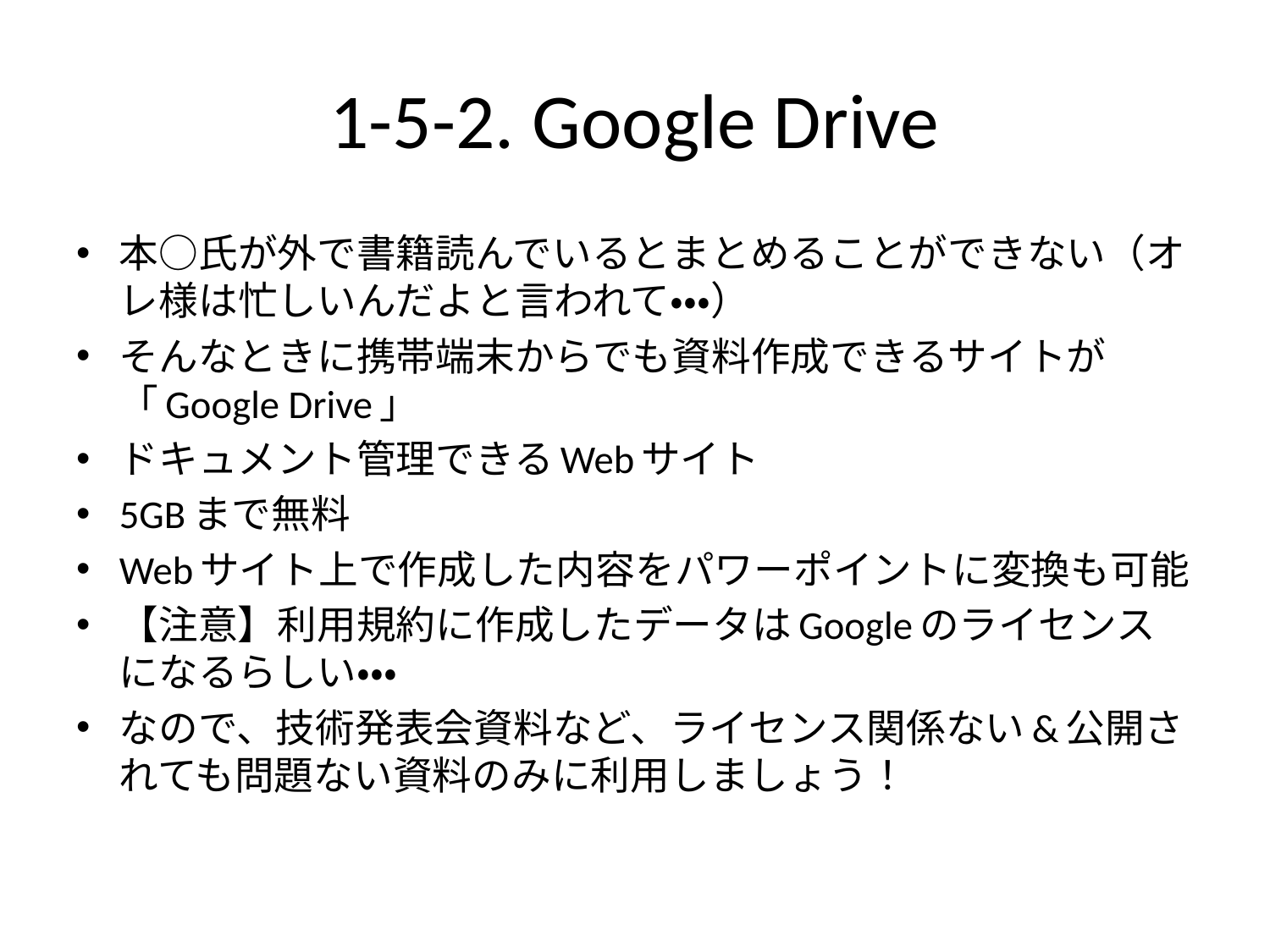

# 1-5-2. Google Drive
本○氏が外で書籍読んでいるとまとめることができない（オレ様は忙しいんだよと言われて・・・）
そんなときに携帯端末からでも資料作成できるサイトが「Google Drive」
ドキュメント管理できるWebサイト
5GBまで無料
Webサイト上で作成した内容をパワーポイントに変換も可能
【注意】利用規約に作成したデータはGoogleのライセンスになるらしい・・・
なので、技術発表会資料など、ライセンス関係ない&公開されても問題ない資料のみに利用しましょう！